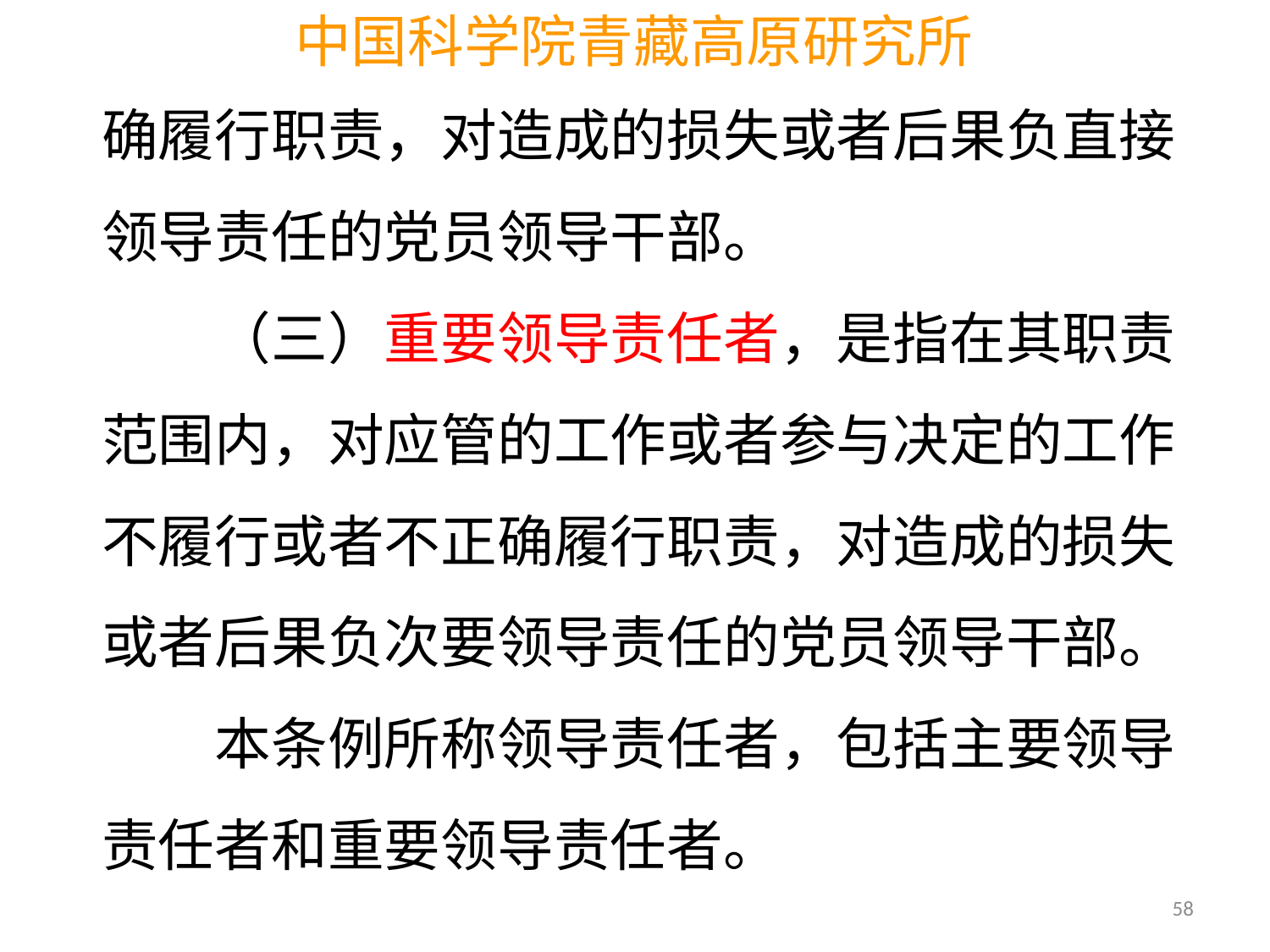

确履行职责，对造成的损失或者后果负直接领导责任的党员领导干部。
　　（三）重要领导责任者，是指在其职责范围内，对应管的工作或者参与决定的工作不履行或者不正确履行职责，对造成的损失或者后果负次要领导责任的党员领导干部。
　　本条例所称领导责任者，包括主要领导责任者和重要领导责任者。
58